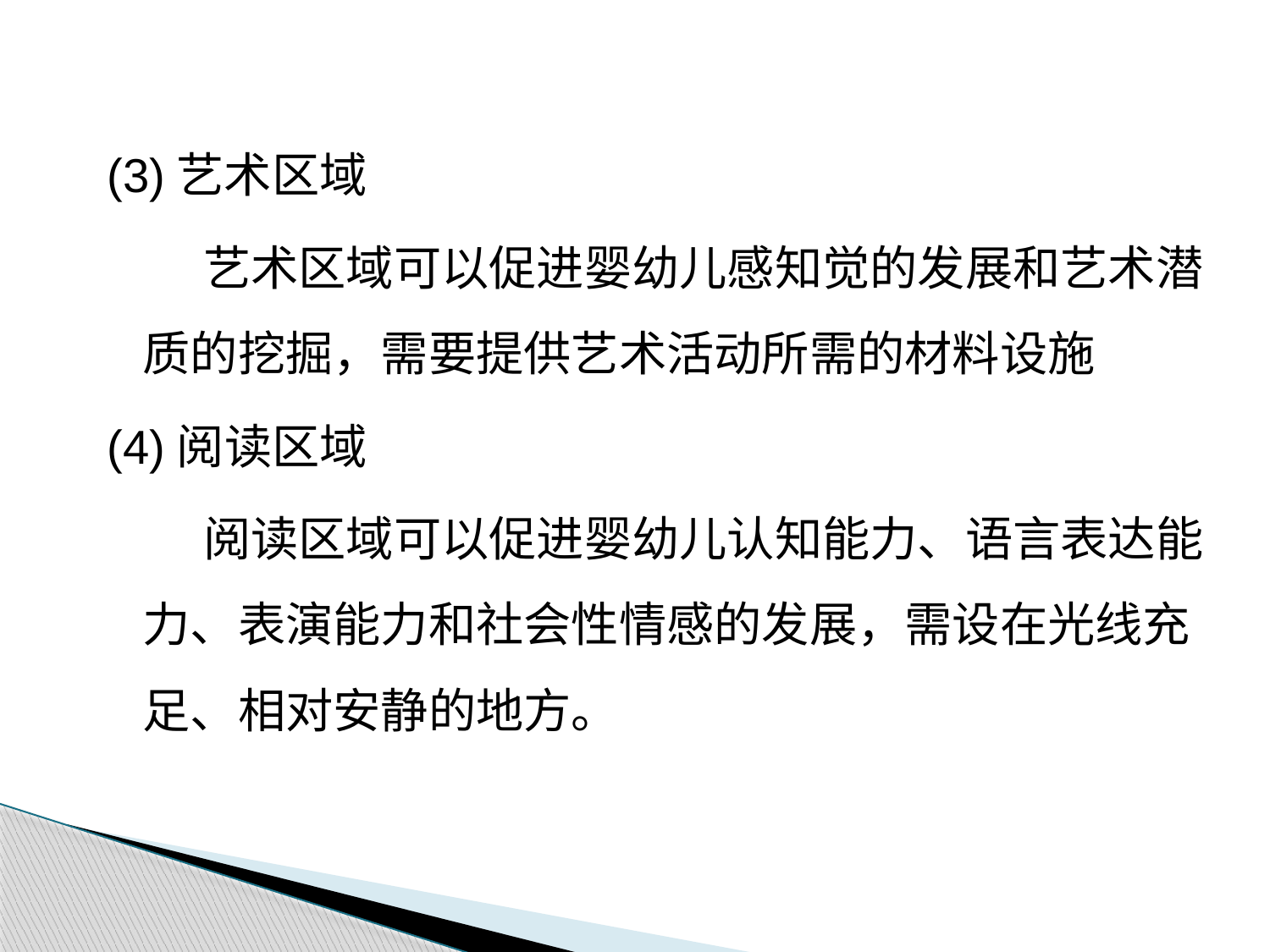

(3)艺术区域
        艺术区域可以促进婴幼儿感知觉的发展和艺术潜质的挖掘，需要提供艺术活动所需的材料设施
(4)阅读区域
        阅读区域可以促进婴幼儿认知能力、语言表达能力、表演能力和社会性情感的发展，需设在光线充足、相对安静的地方。